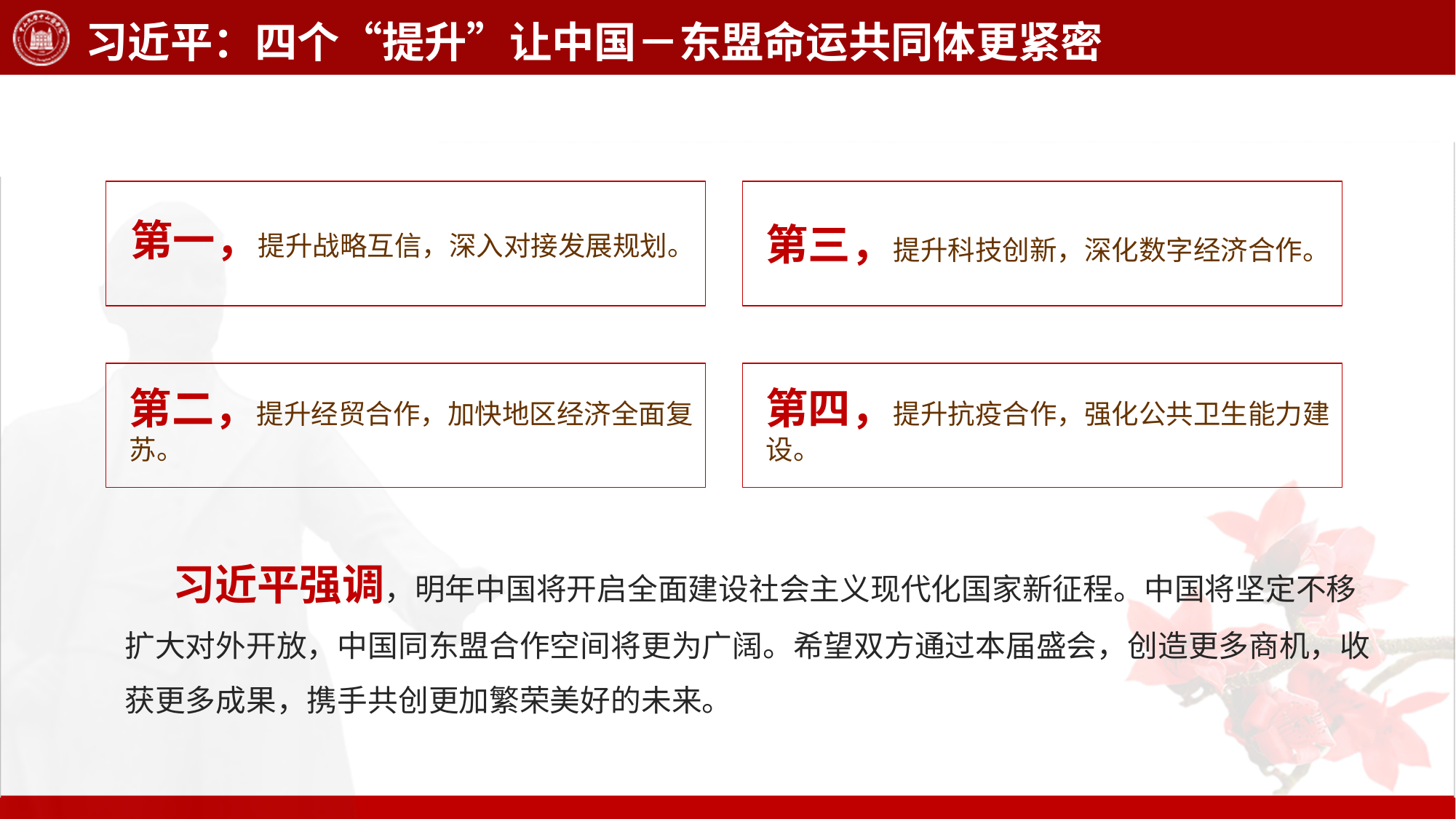

习近平：四个“提升”让中国－东盟命运共同体更紧密

第一，提升战略互信，深入对接发展规划。

第三，提升科技创新，深化数字经济合作。

第四，提升抗疫合作，强化公共卫生能力建设。

第二，提升经贸合作，加快地区经济全面复苏。
      习近平强调，明年中国将开启全面建设社会主义现代化国家新征程。中国将坚定不移扩大对外开放，中国同东盟合作空间将更为广阔。希望双方通过本届盛会，创造更多商机，收获更多成果，携手共创更加繁荣美好的未来。